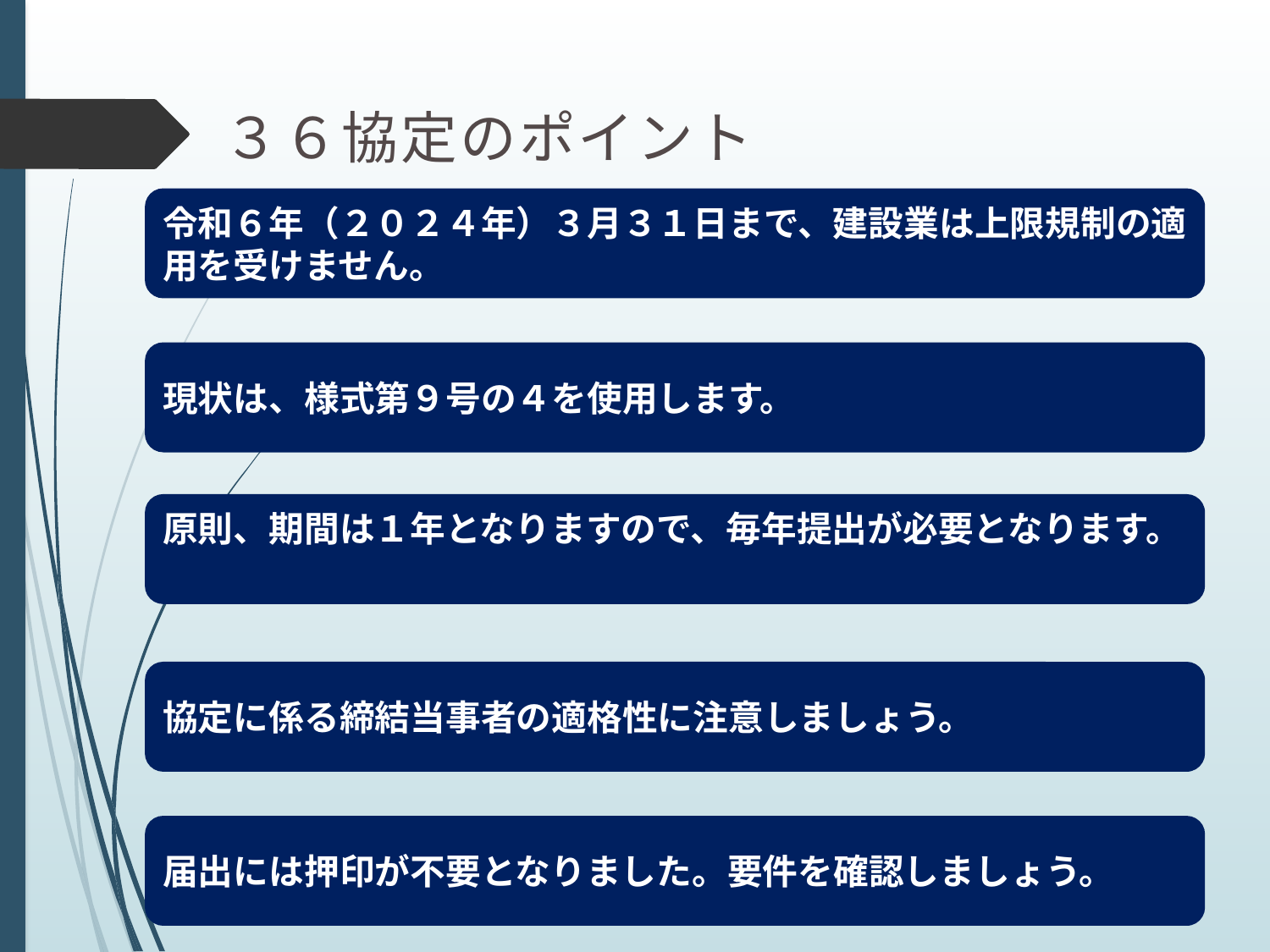

３６協定のポイント
令和６年（２０２４年）３月３１日まで、建設業は上限規制の適用を受けません。
現状は、様式第９号の４を使用します。
原則、期間は１年となりますので、毎年提出が必要となります。
協定に係る締結当事者の適格性に注意しましょう。
届出には押印が不要となりました。要件を確認しましょう。